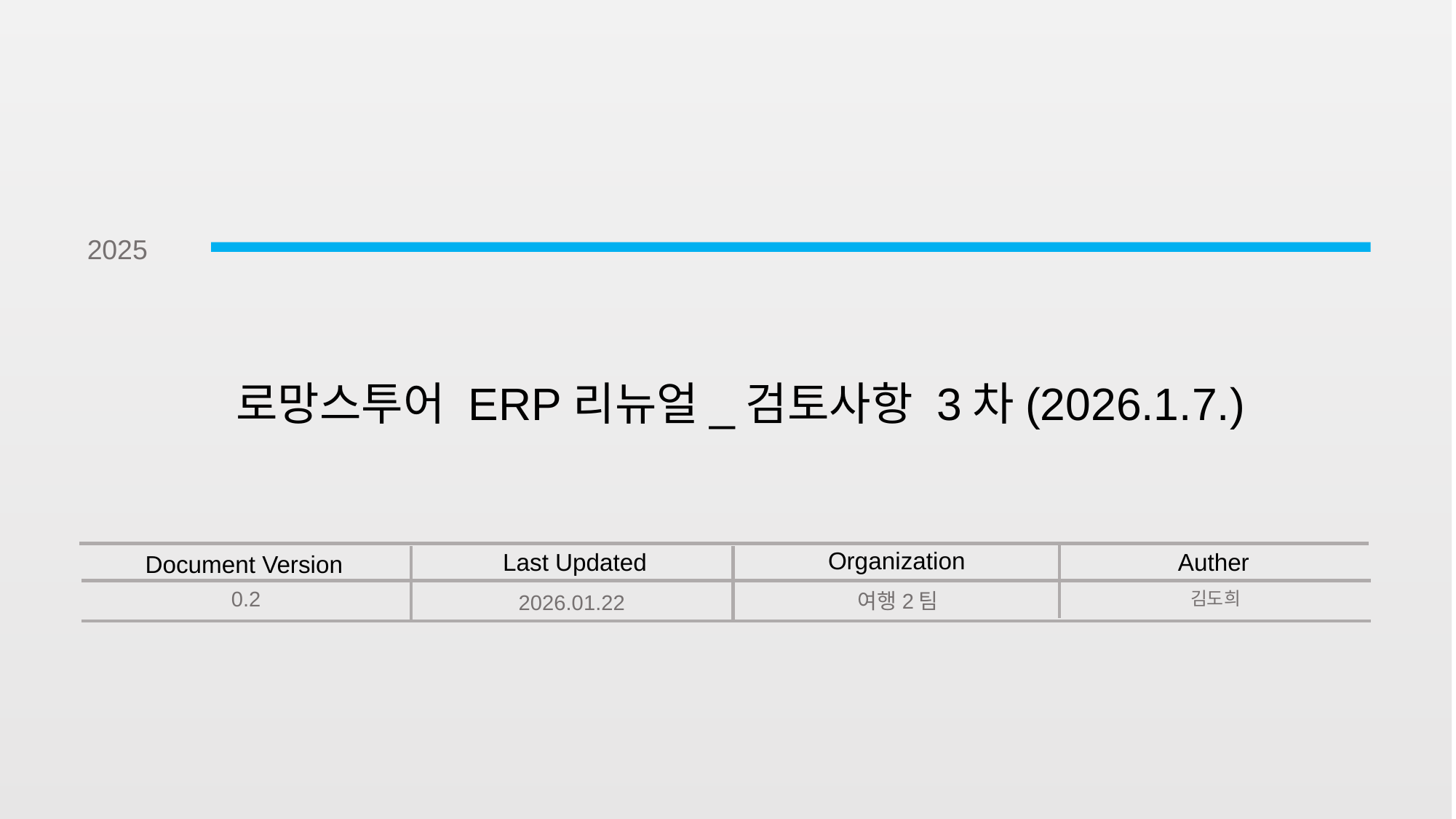

2025

로망스투어 ERP리뉴얼_검토사항 3차(2026.1.7.)
Organization
Auther
Last Updated
Document Version
0.2
김도희
여행2팀
2026.01.22
1